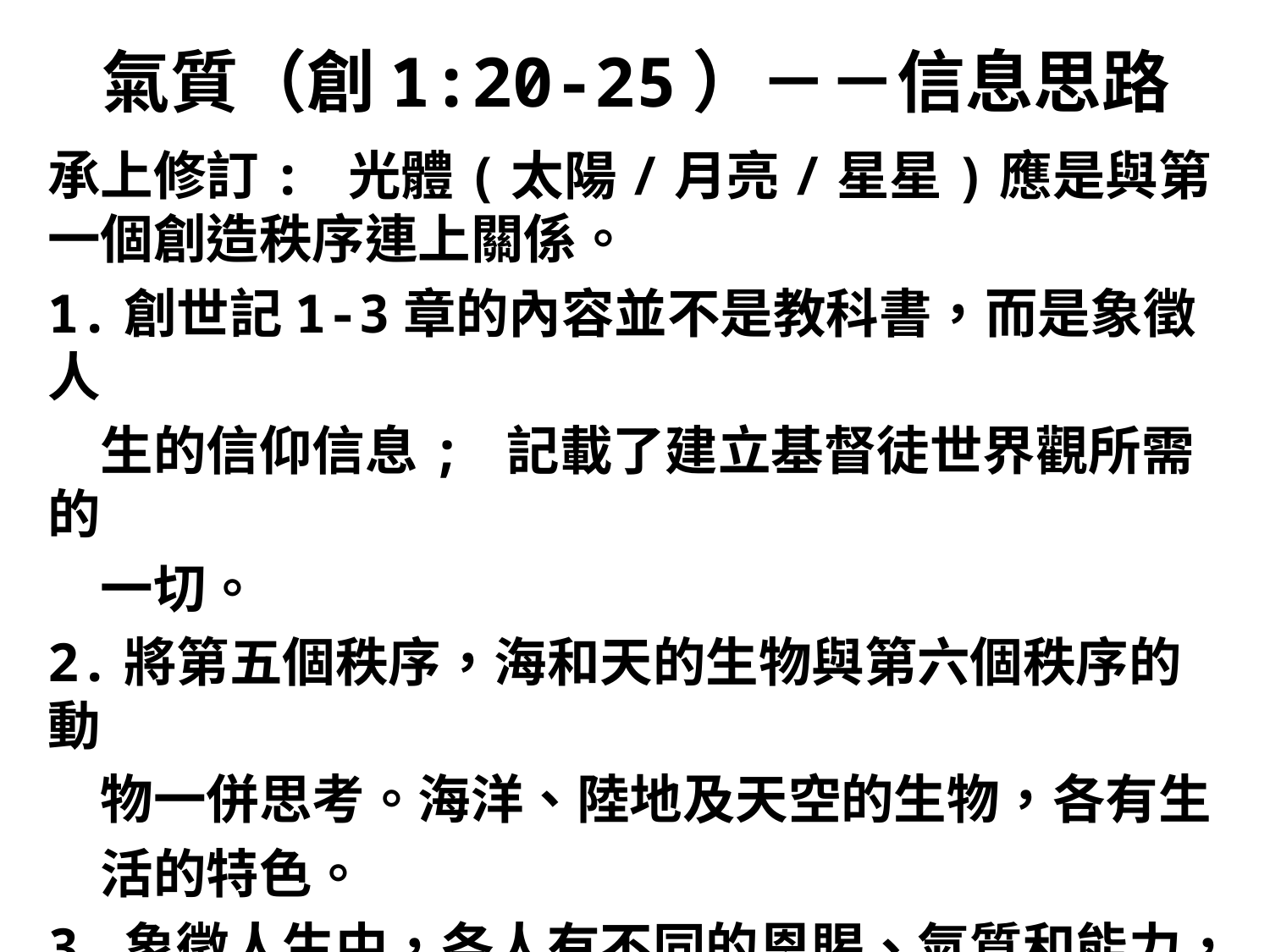

# 氣質（創1:20-25）－－信息思路
承上修訂: 光體(太陽/月亮/星星)應是與第一個創造秩序連上關係。
1.創世記1-3章的內容並不是教科書，而是象徵人
　生的信仰信息; 記載了建立基督徒世界觀所需的
　一切。
2.將第五個秩序，海和天的生物與第六個秩序的動
　物一併思考。海洋、陸地及天空的生物，各有生
　活的特色。
3.象徵人生中，各人有不同的恩賜、氣質和能力，
　各自各精采，活現上帝的心意。